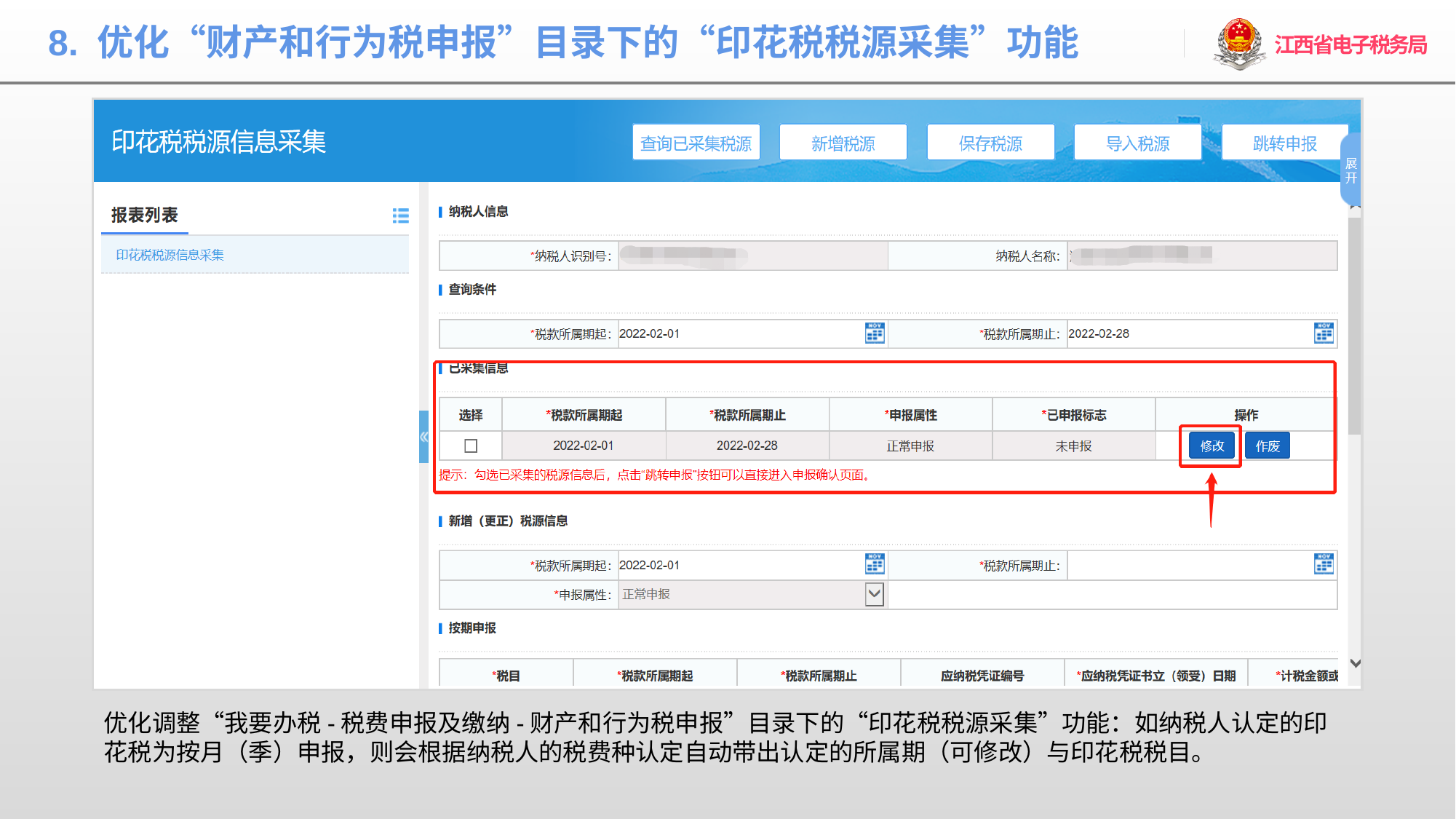

8. 优化“财产和行为税申报”目录下的“印花税税源采集”功能

优化调整“我要办税-税费申报及缴纳-财产和行为税申报”目录下的“印花税税源采集”功能：如纳税人认定的印花税为按月（季）申报，则会根据纳税人的税费种认定自动带出认定的所属期（可修改）与印花税税目。